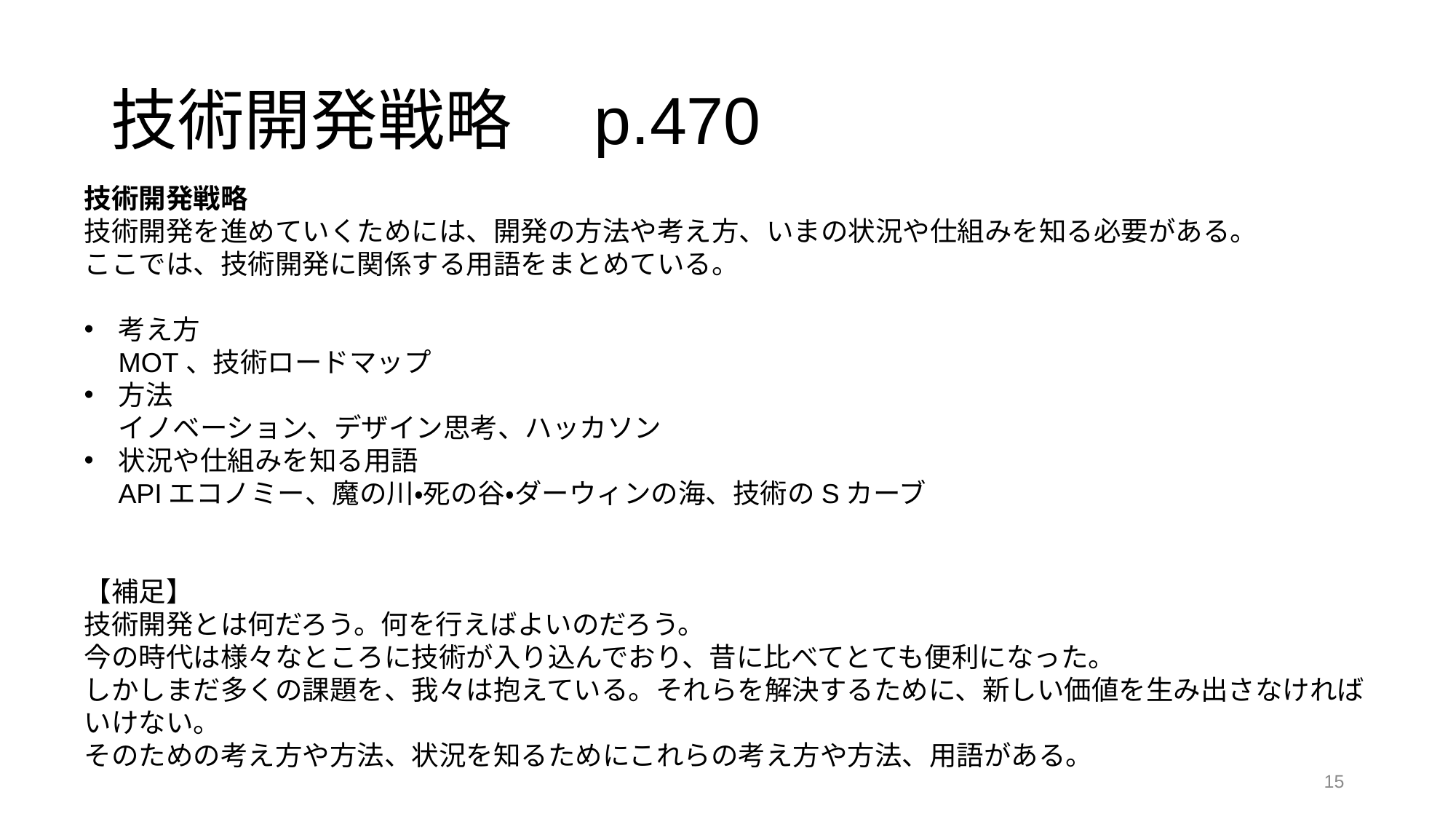

# 技術開発戦略　p.470
技術開発戦略
技術開発を進めていくためには、開発の方法や考え方、いまの状況や仕組みを知る必要がある。
ここでは、技術開発に関係する用語をまとめている。

考え方
MOT、技術ロードマップ
方法
イノベーション、デザイン思考、ハッカソン
状況や仕組みを知る用語
APIエコノミー、魔の川・死の谷・ダーウィンの海、技術のSカーブ

【補足】
技術開発とは何だろう。何を行えばよいのだろう。
今の時代は様々なところに技術が入り込んでおり、昔に比べてとても便利になった。
しかしまだ多くの課題を、我々は抱えている。それらを解決するために、新しい価値を生み出さなければいけない。
そのための考え方や方法、状況を知るためにこれらの考え方や方法、用語がある。
15